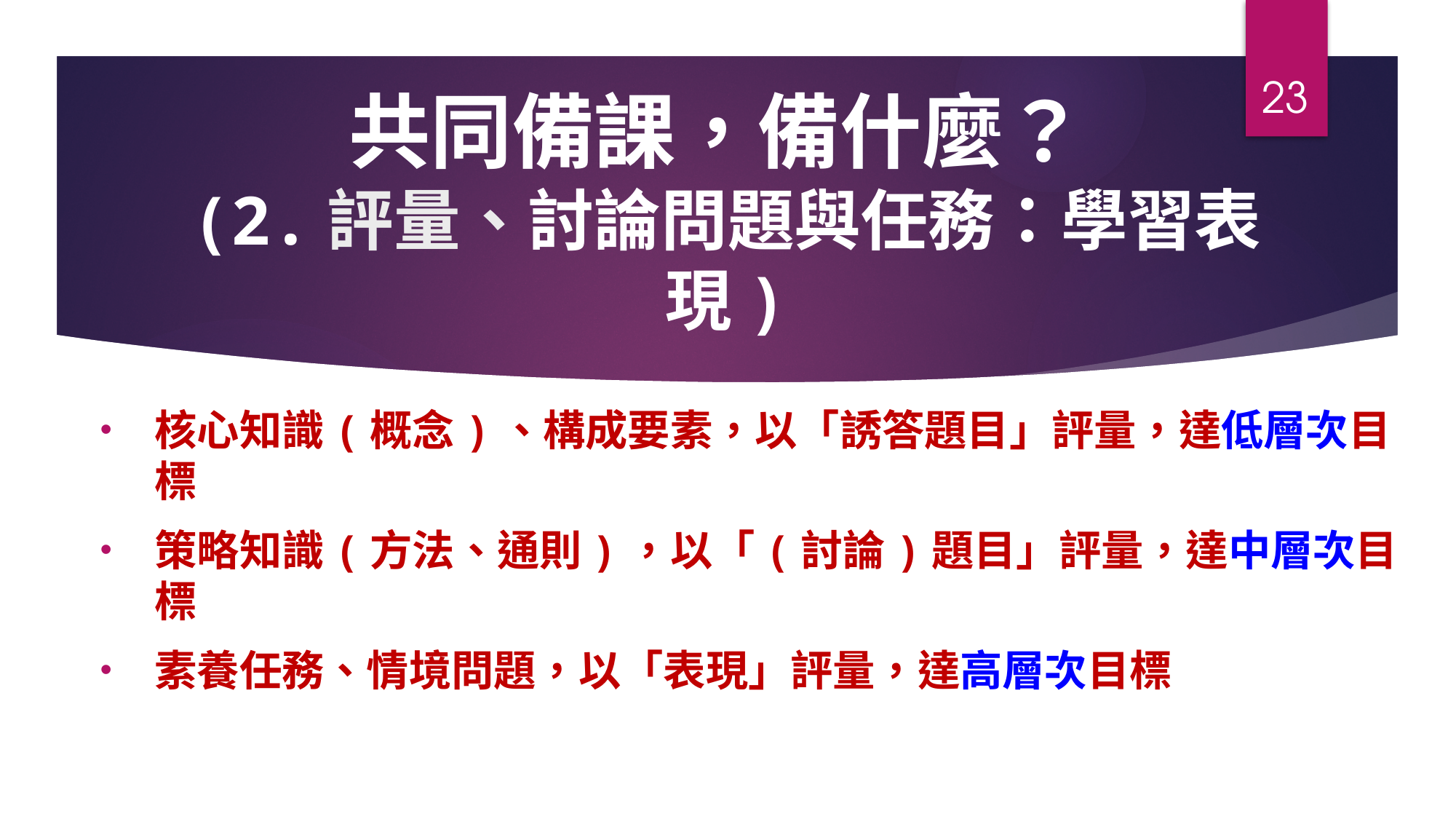

23
# 共同備課，備什麼？ (2.評量、討論問題與任務：學習表現)
核心知識(概念)、構成要素，以「誘答題目」評量，達低層次目標
策略知識(方法、通則)，以「(討論)題目」評量，達中層次目標
素養任務、情境問題，以「表現」評量，達高層次目標